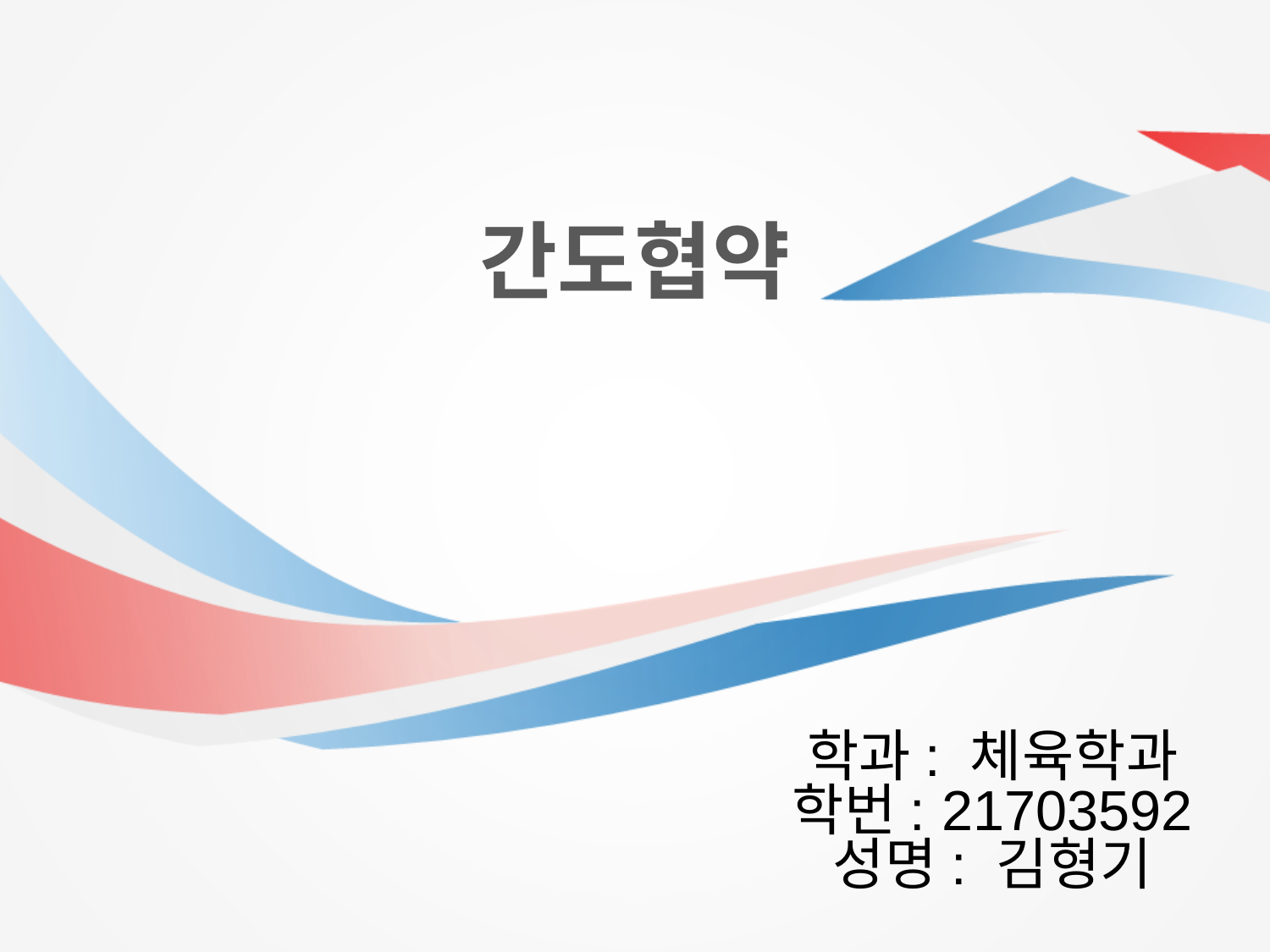

간도협약
학과: 체육학과
학번: 21703592
성명: 김형기